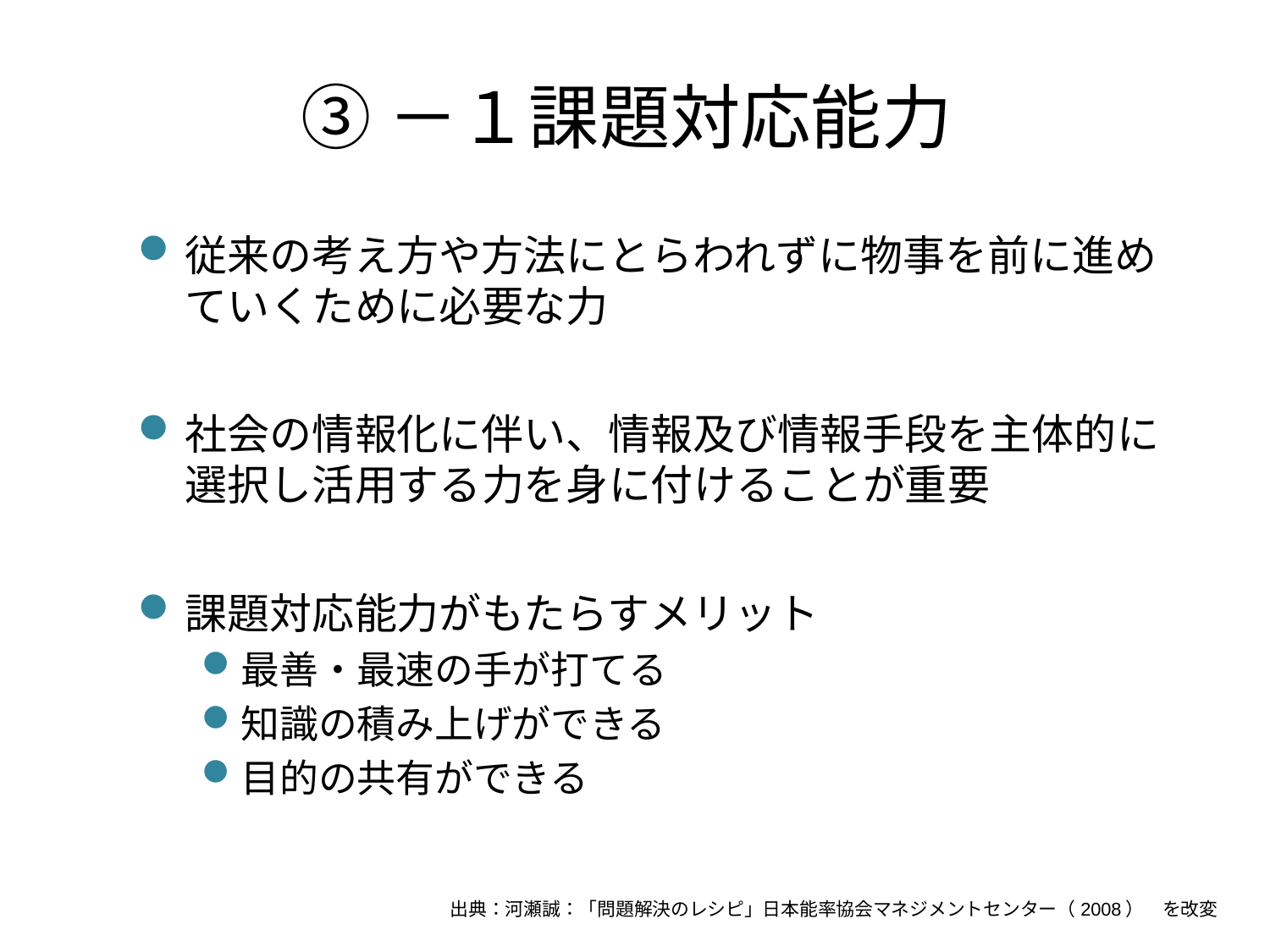

# ③－１課題対応能力
従来の考え方や方法にとらわれずに物事を前に進めていくために必要な力

社会の情報化に伴い、情報及び情報手段を主体的に選択し活用する力を身に付けることが重要

課題対応能力がもたらすメリット
最善・最速の手が打てる
知識の積み上げができる
目的の共有ができる

出典：河瀬誠：「問題解決のレシピ」日本能率協会マネジメントセンター（2008）　を改変